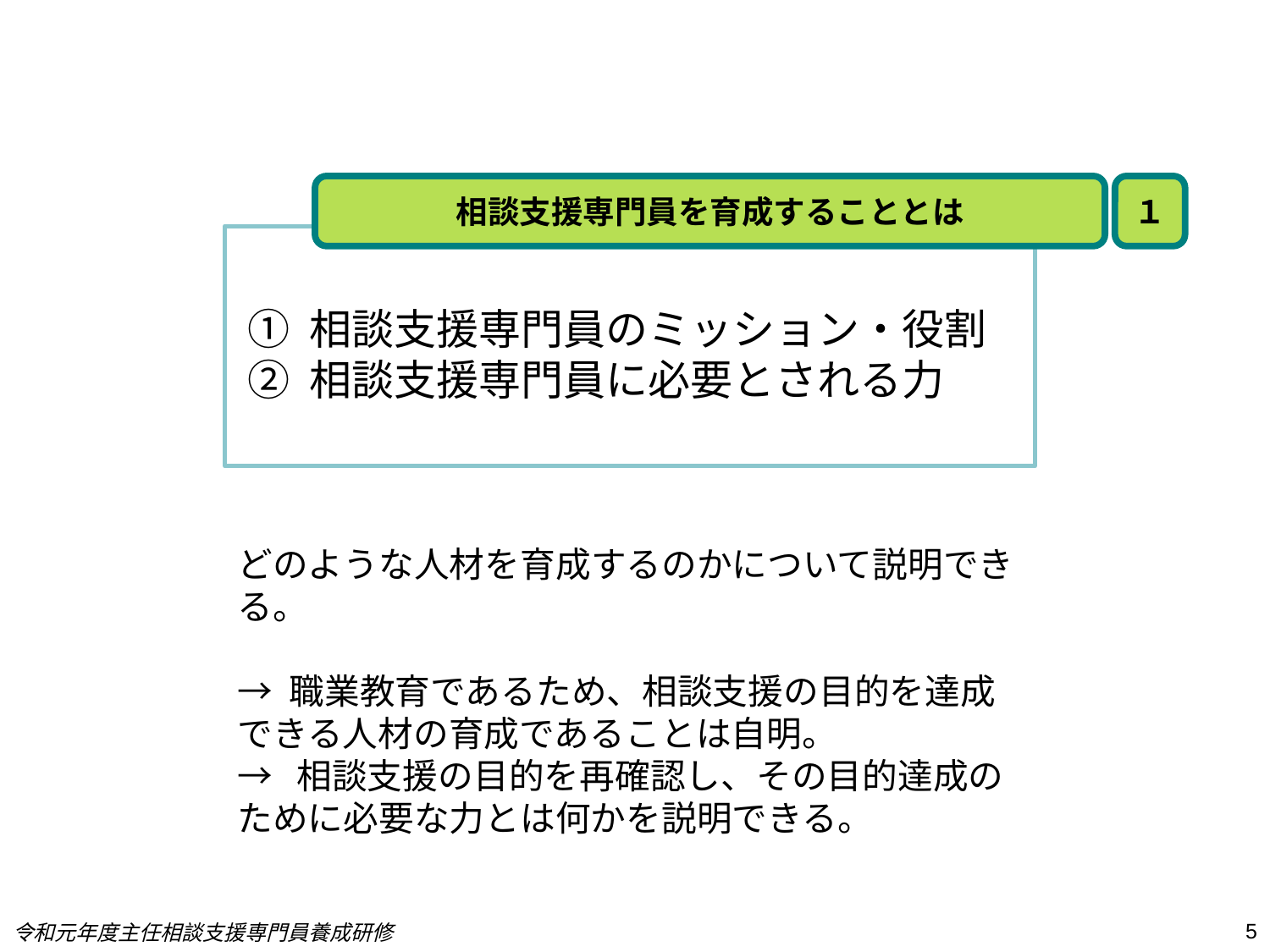

相談支援専門員を育成することとは
１

① 相談支援専門員のミッション・役割
② 相談支援専門員に必要とされる力
どのような人材を育成するのかについて説明できる。

→ 職業教育であるため、相談支援の目的を達成できる人材の育成であることは自明。
→  相談支援の目的を再確認し、その目的達成のために必要な力とは何かを説明できる。
5
令和元年度主任相談支援専門員養成研修